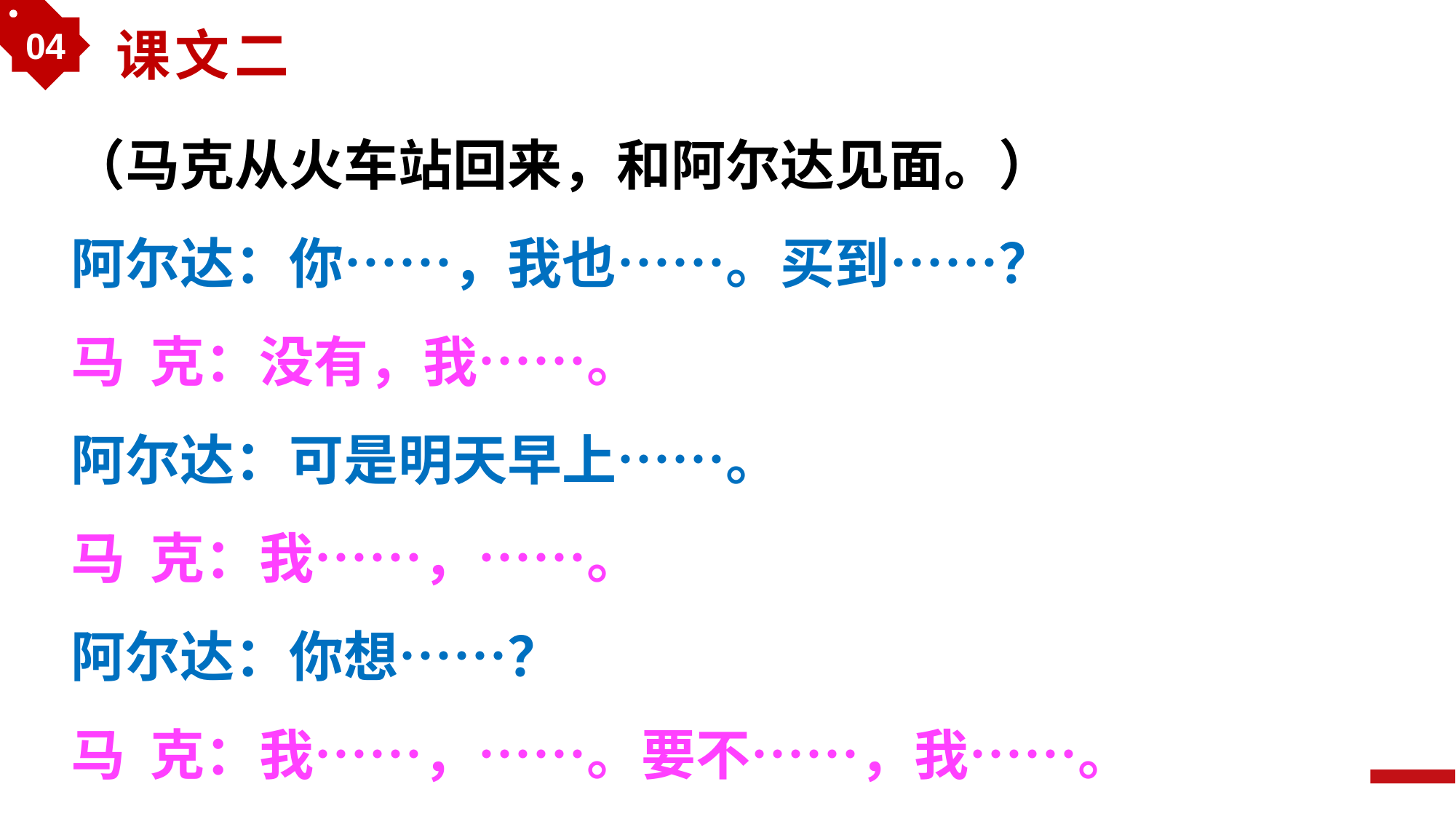

04
课文二
（马克从火车站回来，和阿尔达见面。）
阿尔达：你……，我也……。买到……？
马  克：没有，我……。
阿尔达：可是明天早上……。
马  克：我……，……。
阿尔达：你想……？
马  克：我……，……。要不……，我……。